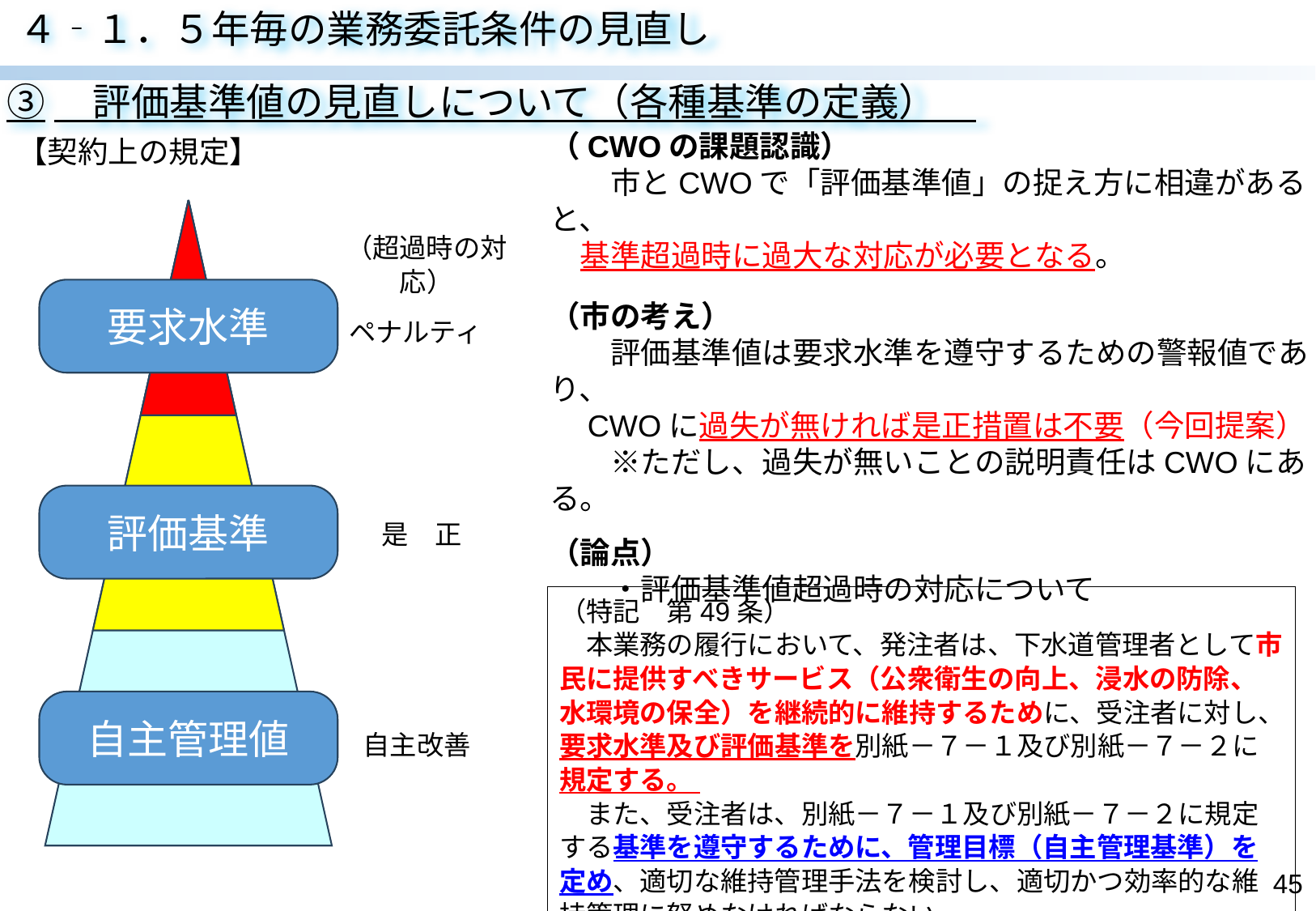

４‐１．５年毎の業務委託条件の見直し
③　評価基準値の見直しについて（各種基準の定義）
（CWOの課題認識）
　　市とCWOで「評価基準値」の捉え方に相違があると、
　基準超過時に過大な対応が必要となる。

（市の考え）
　　評価基準値は要求水準を遵守するための警報値であり、
　CWOに過失が無ければ是正措置は不要（今回提案）
　　※ただし、過失が無いことの説明責任はCWOにある。

（論点）
　　・評価基準値超過時の対応について

【契約上の規定】

要求水準
評価基準
自主管理値
（超過時の対応）
ペナルティ
是　正
（特記　第49条）
　本業務の履行において、発注者は、下水道管理者として市民に提供すべきサービス（公衆衛生の向上、浸水の防除、水環境の保全）を継続的に維持するために、受注者に対し、要求水準及び評価基準を別紙－７－１及び別紙－７－２に規定する。
　また、受注者は、別紙－７－１及び別紙－７－２に規定する基準を遵守するために、管理目標（自主管理基準）を定め、適切な維持管理手法を検討し、適切かつ効率的な維持管理に努めなければならない。
自主改善
45